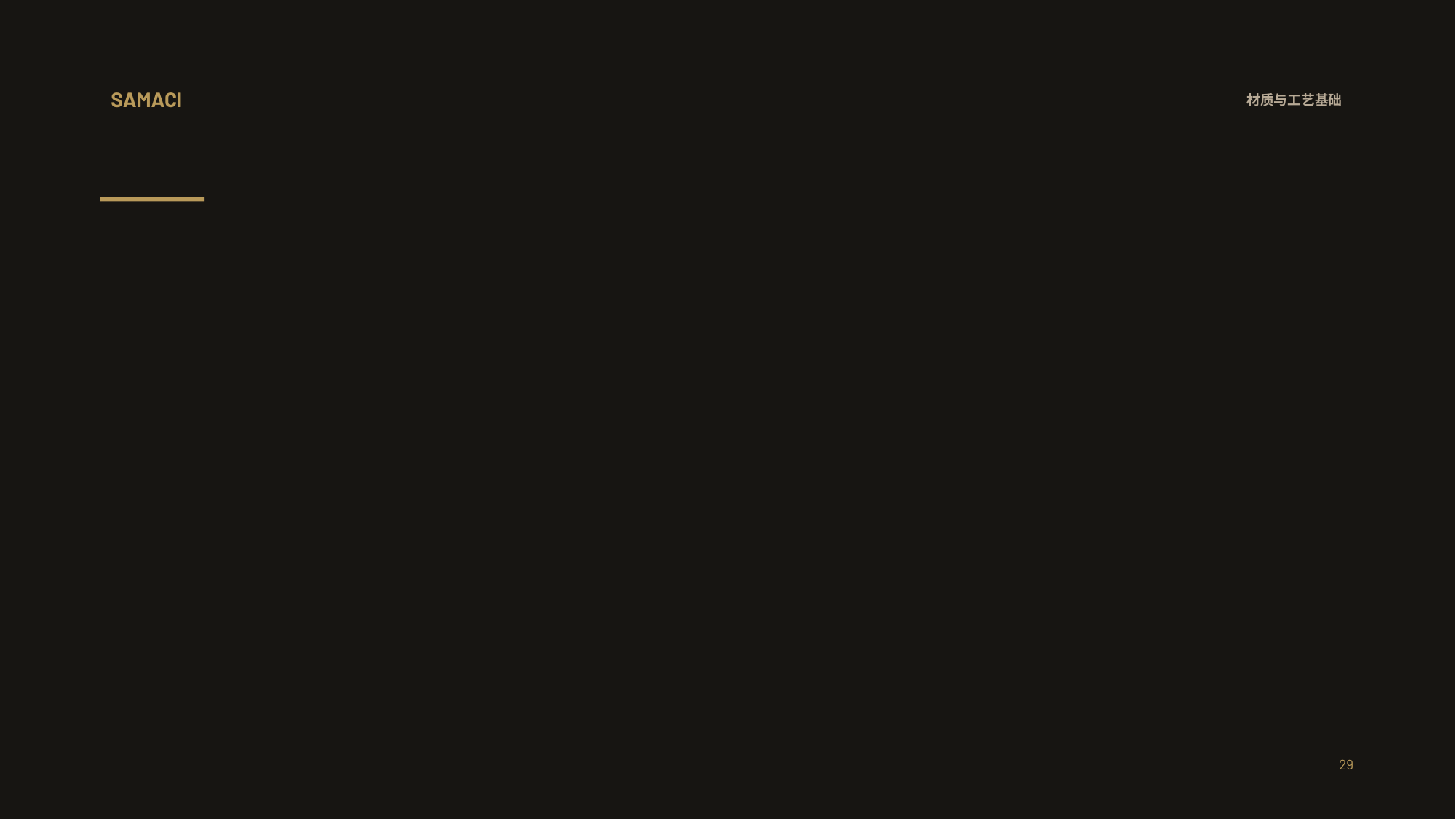

SAMACI
材质与工艺基础

客户改善越来越多、欣赏水平提升 选择高品质和具有设计感产品的客户逐渐从一线城市扩散到省会、地级市
29